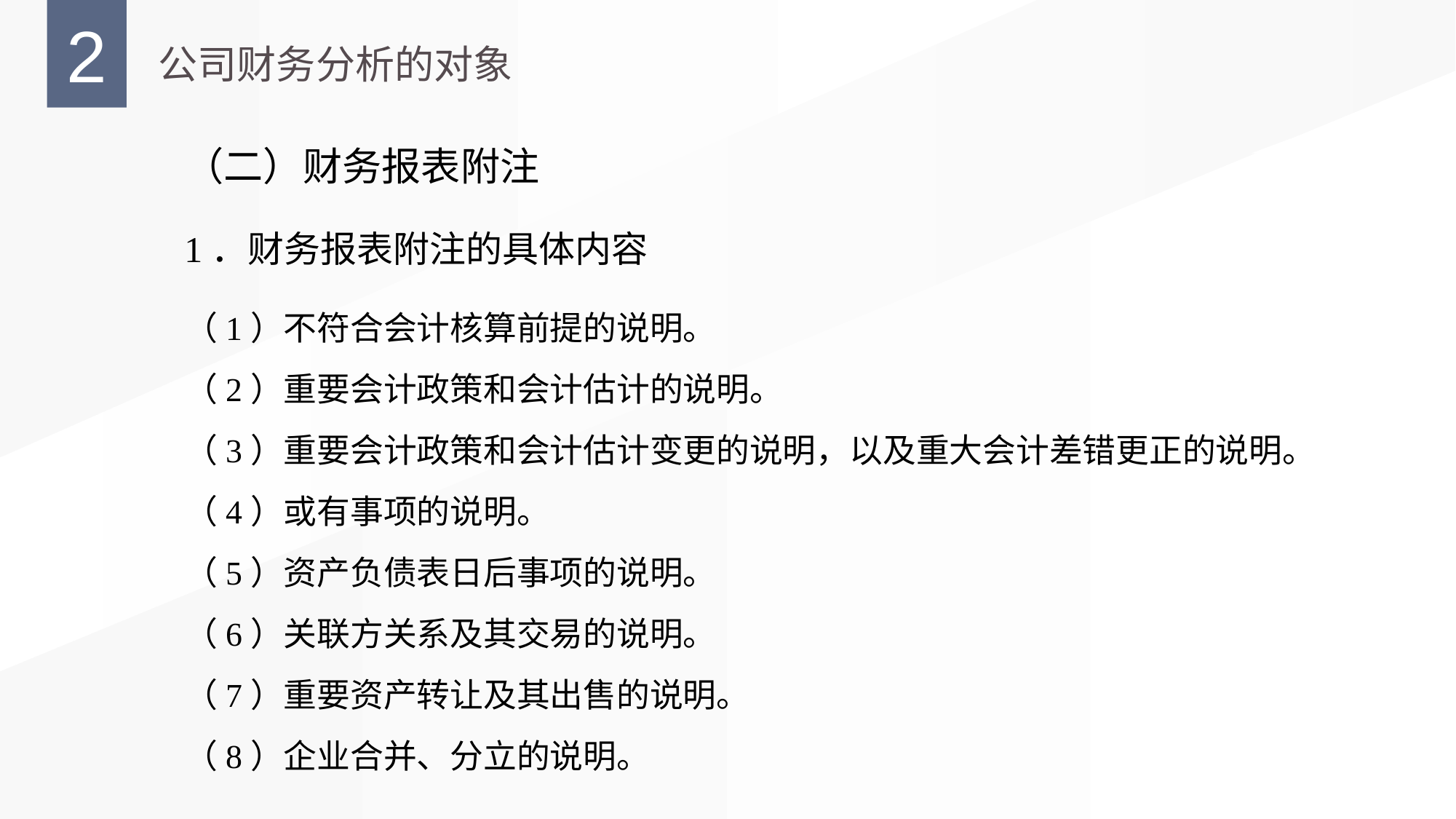

（二）财务报表附注
1．财务报表附注的具体内容
（1）不符合会计核算前提的说明。
（2）重要会计政策和会计估计的说明。
（3）重要会计政策和会计估计变更的说明，以及重大会计差错更正的说明。
（4）或有事项的说明。
（5）资产负债表日后事项的说明。
（6）关联方关系及其交易的说明。
（7）重要资产转让及其出售的说明。
（8）企业合并、分立的说明。